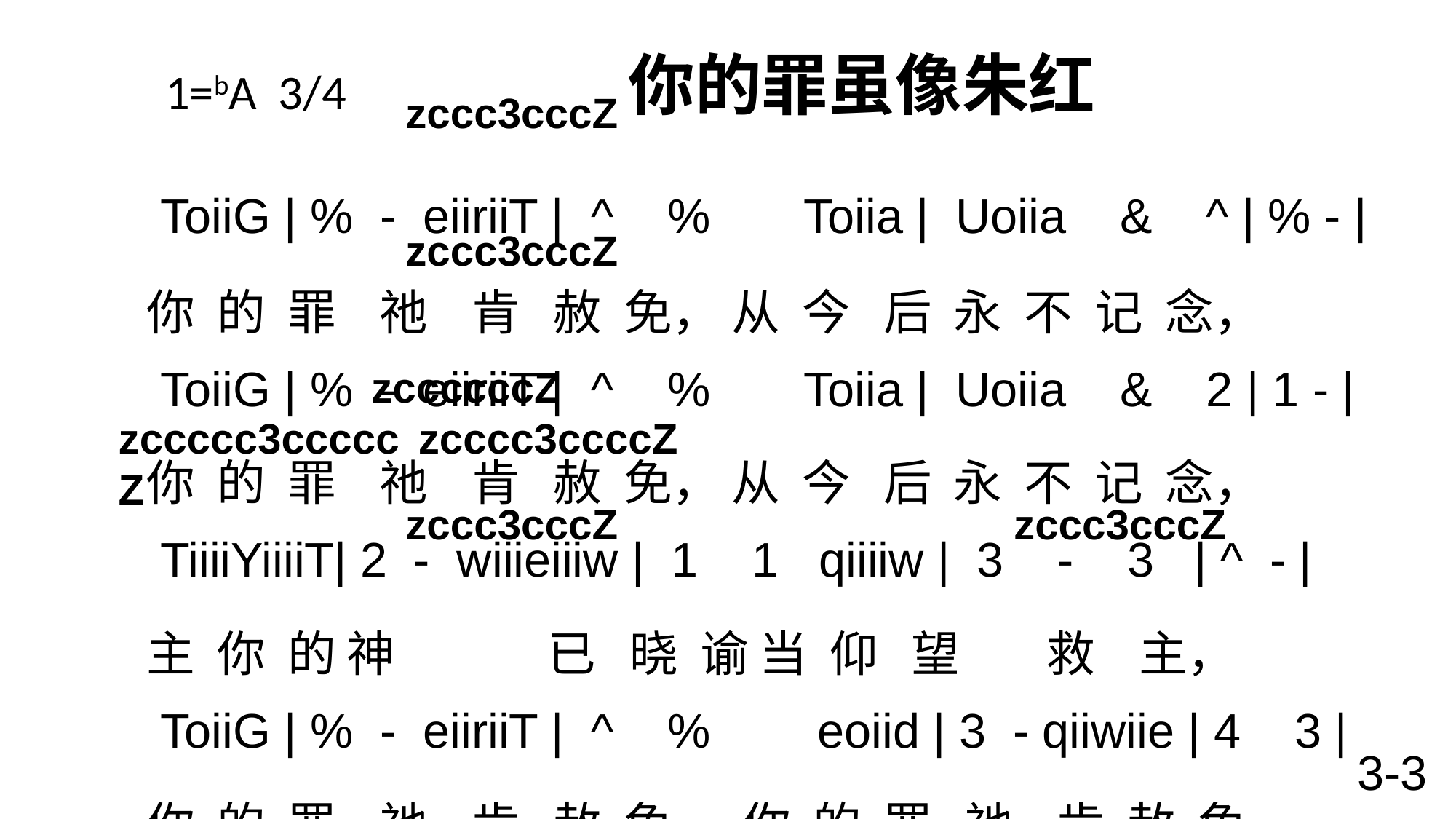

# 1=bA  3/4                  你的罪虽像朱红
    zccc3cccZ
 ToiiG | %  -  eiiriiT |  ^    %       Toiia |  Uoiia    &    ^ | % - |
你  的  罪    祂    肯   赦  免， 从  今   后  永  不  记  念，
 ToiiG | %  -  eiiriiT |  ^    %       Toiia |  Uoiia    &    2 | 1 - |
你  的  罪    祂    肯   赦  免， 从  今   后  永  不  记  念，
 TiiiiYiiiiT| 2  -  wiiieiiiw |  1    1   qiiiiw |  3    -    3   | ^  - |
主  你  的 神              已   晓  谕 当  仰   望        救    主，
 ToiiG | %  -  eiiriiT |  ^    %        eoiid | 3  - qiiwiie | 4    3 |
你  的  罪    祂    肯   赦  免，  你  的  罪   祂    肯  赦  免，
 wiiiiq | 19  U    qoiiH |  %    -    TiiiiT|  %9  T    TiiiiT |  % -  \
从  今  后  永  不  记   念，    从  今  后  永  不  记   念。
    zccc3cccZ
    zccccc3cccccZ
    zccccccZ
    zcccc3ccccZ
    zccc3cccZ
    zccc3cccZ
3-3